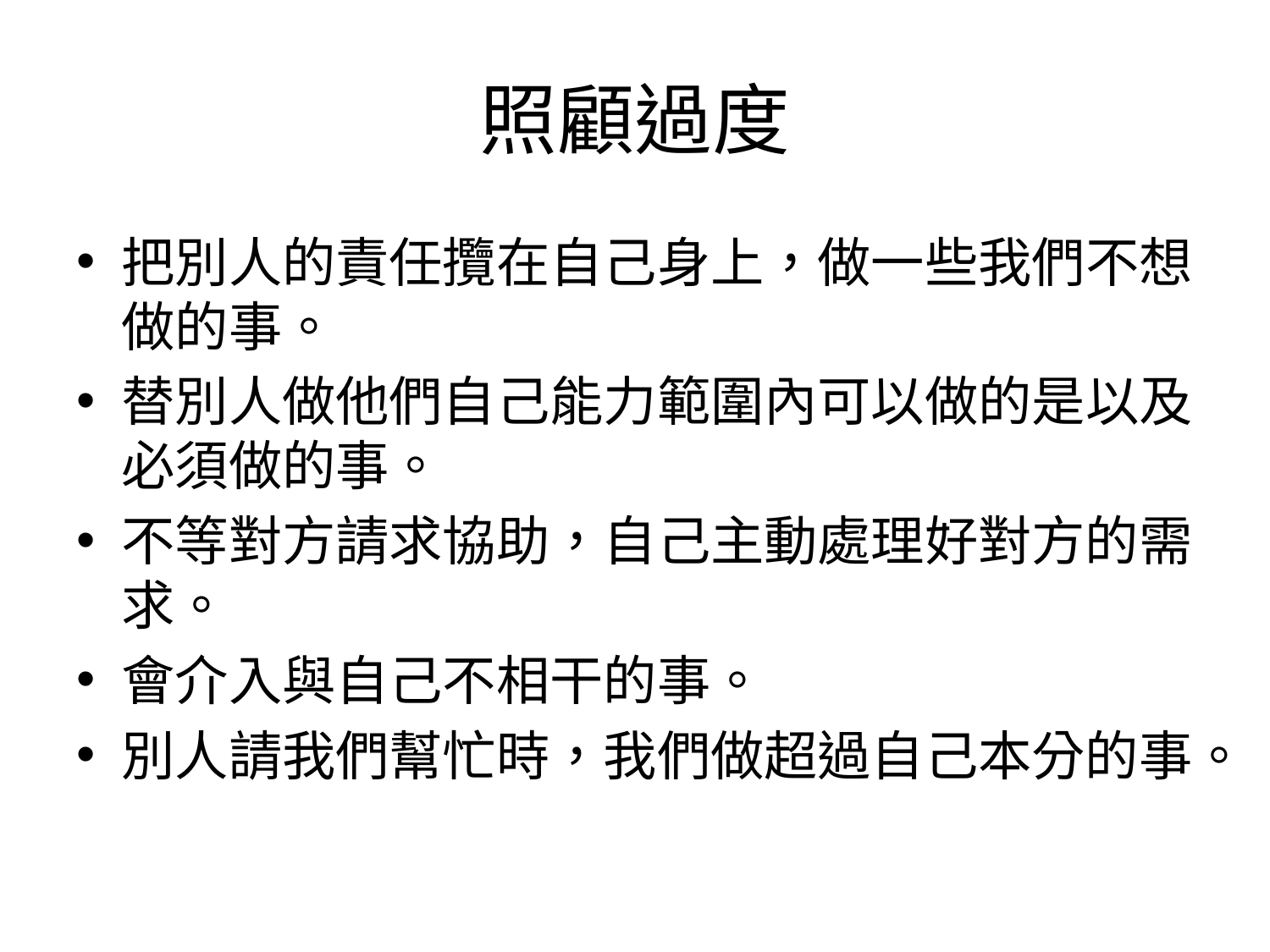

# 照顧過度
把別人的責任攬在自己身上，做一些我們不想做的事。
替別人做他們自己能力範圍內可以做的是以及必須做的事。
不等對方請求協助，自己主動處理好對方的需求。
會介入與自己不相干的事。
別人請我們幫忙時，我們做超過自己本分的事。